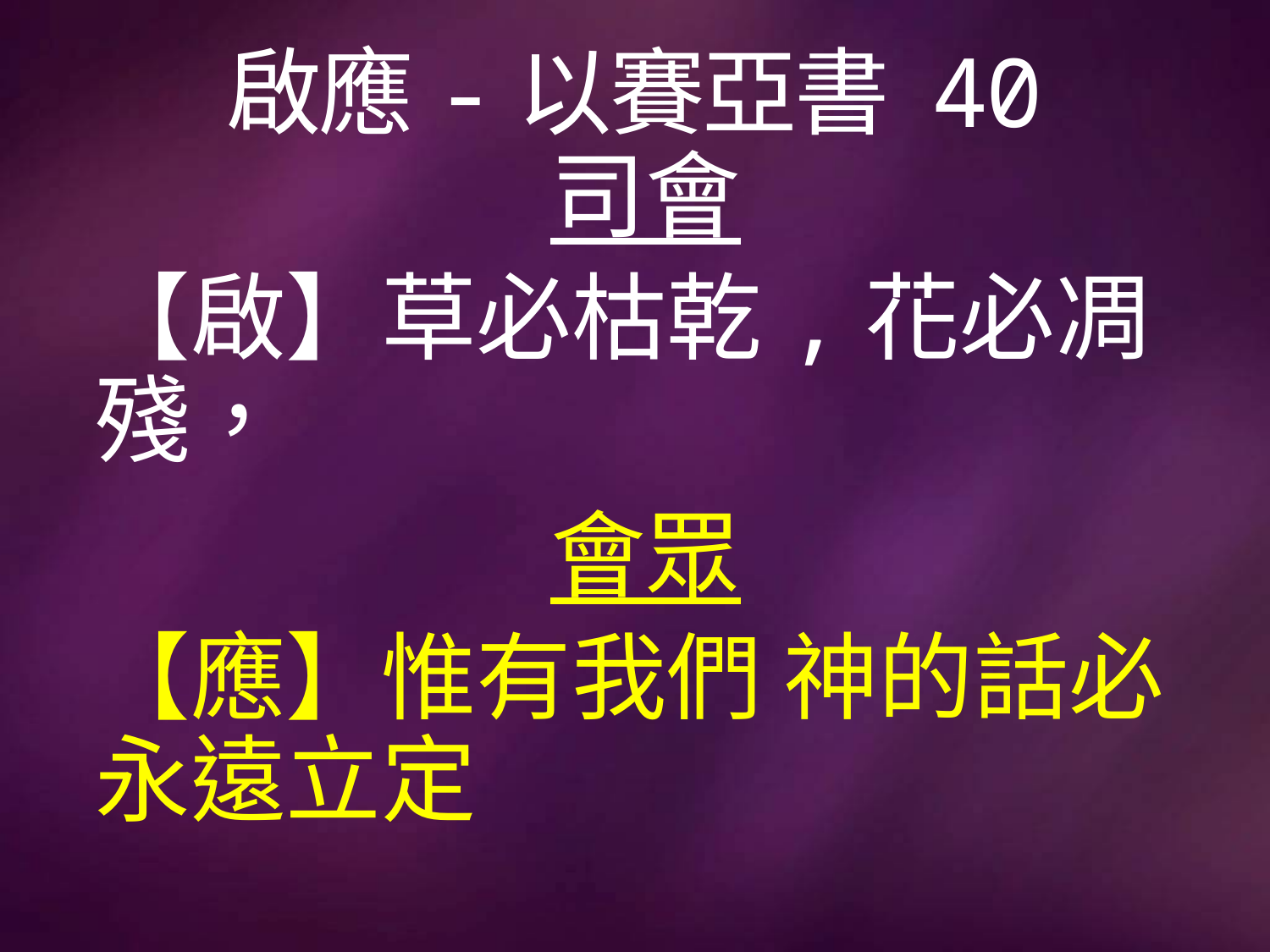

# 啟應-以賽亞書 40
司會
【啟】草必枯乾,花必凋殘，

會眾
【應】惟有我們 神的話必永遠立定